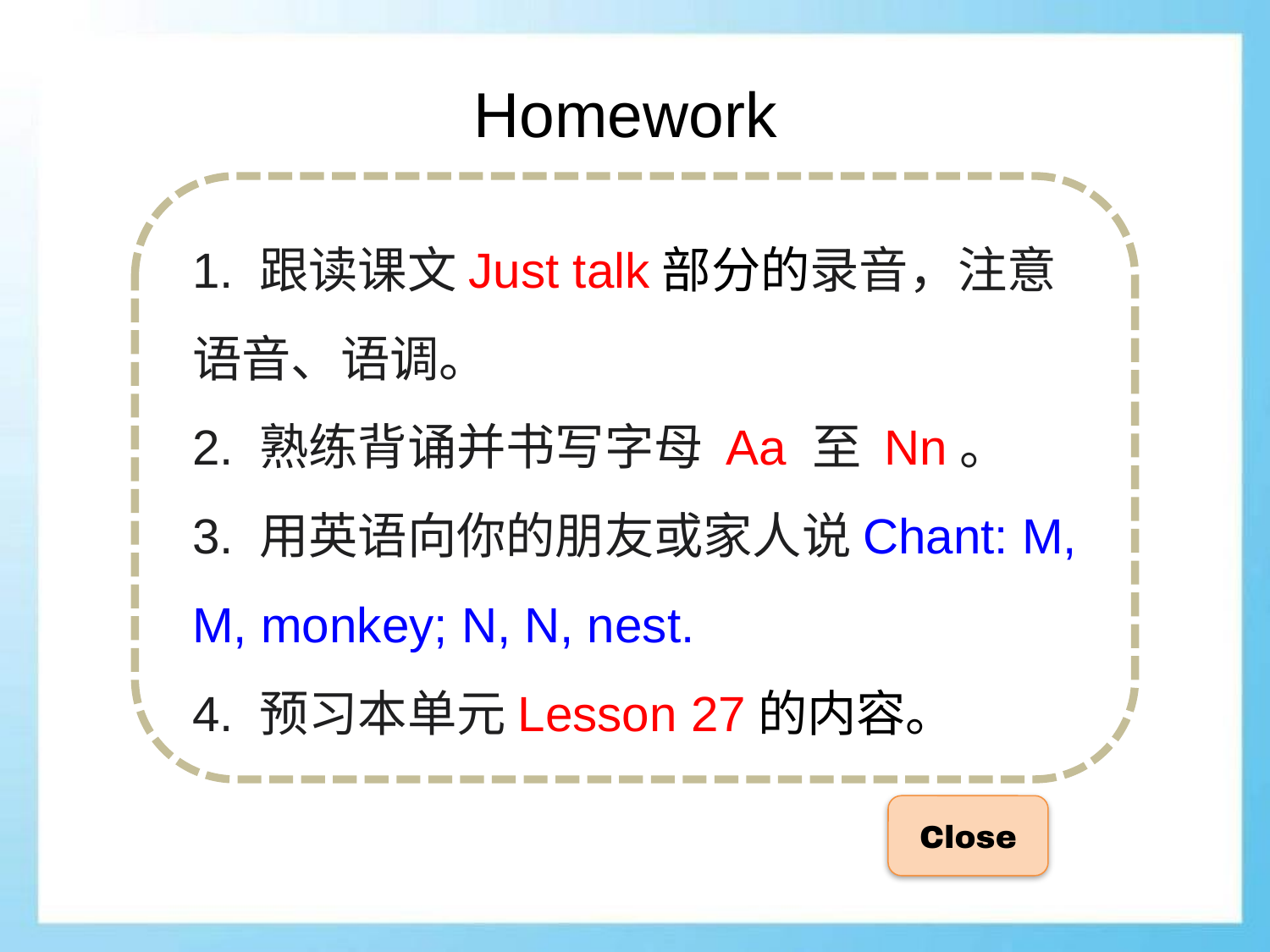

Homework

1. 跟读课文Just talk部分的录音，注意语音、语调。
2. 熟练背诵并书写字母 Aa 至 Nn。
3. 用英语向你的朋友或家人说Chant: M, M, monkey; N, N, nest.
4. 预习本单元Lesson 27的内容。
Close